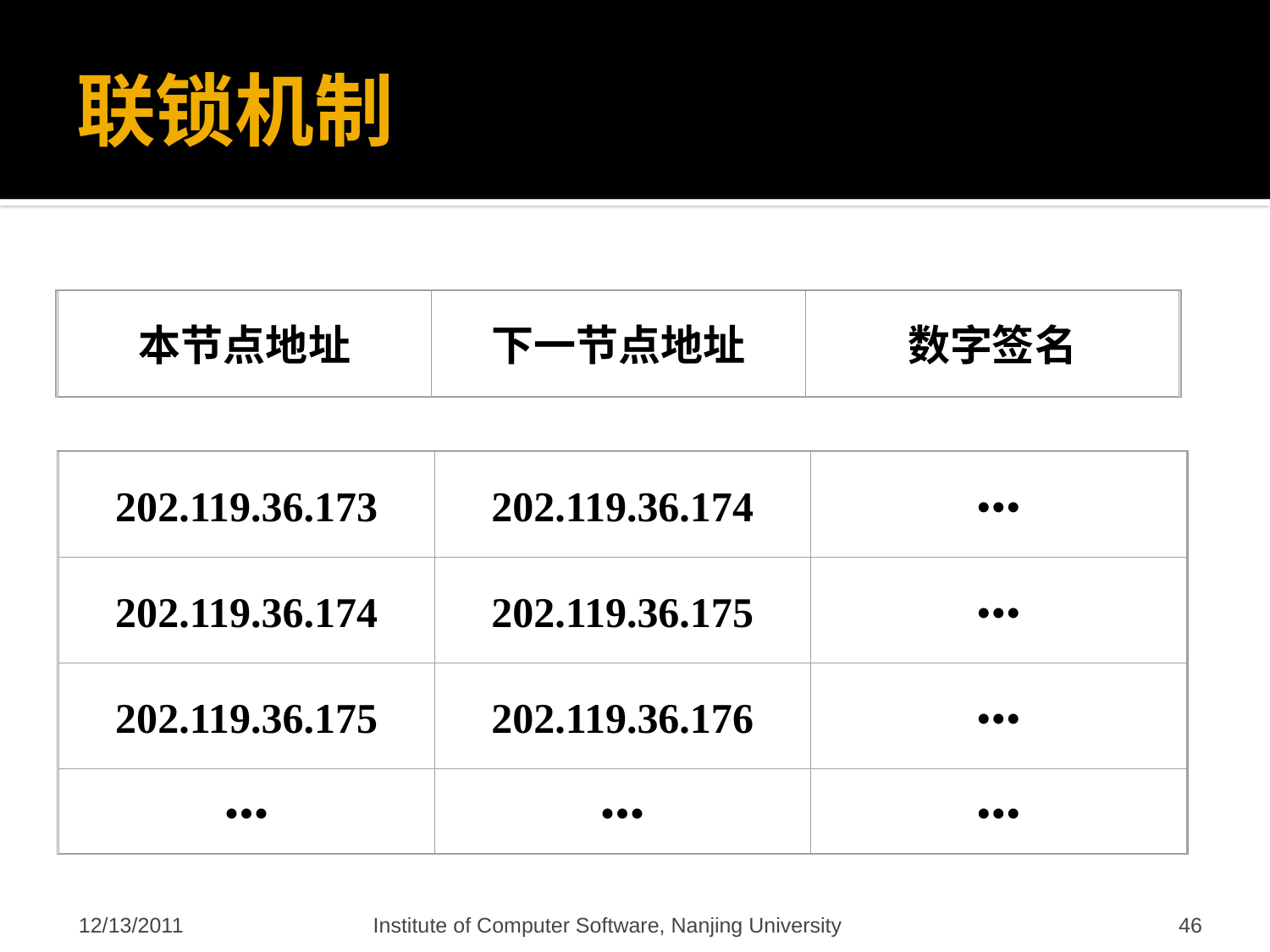

# 联锁机制

本节点地址

下一节点地址

数字签名

202.119.36.173

202.119.36.174

•••

202.119.36.174

202.119.36.175

•••

202.119.36.175

202.119.36.176

•••

•••

•••

•••

46
12/13/2011
Institute of Computer Software, Nanjing University
46